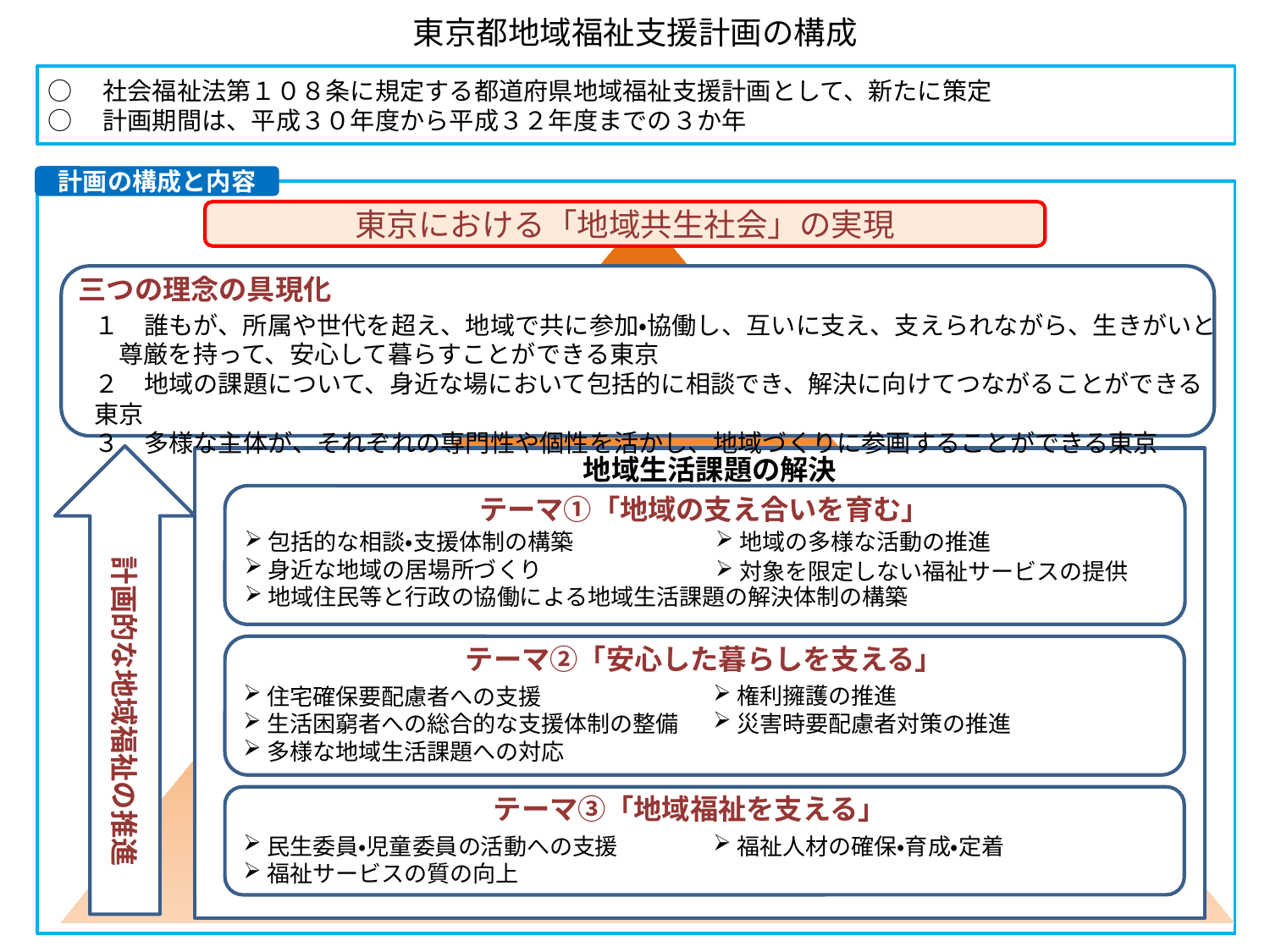

東京都地域福祉支援計画の構成

○　社会福祉法第１０８条に規定する都道府県地域福祉支援計画として、新たに策定
○　計画期間は、平成３０年度から平成３２年度までの３か年
計画の構成と内容

東京における「地域共生社会」の実現

三つの理念の具現化
１　誰もが、所属や世代を超え、地域で共に参加・協働し、互いに支え、支えられながら、生きがいと尊厳を持って、安心して暮らすことができる東京
２　地域の課題について、身近な場において包括的に相談でき、解決に向けてつながることができる東京
３　多様な主体が、それぞれの専門性や個性を活かし、地域づくりに参画することができる東京
　計画的な地域福祉の推進
地域生活課題の解決

テーマ①「地域の支え合いを育む」
包括的な相談・支援体制の構築
身近な地域の居場所づくり
地域住民等と行政の協働による地域生活課題の解決体制の構築

地域の多様な活動の推進
対象を限定しない福祉サービスの提供
テーマ②「安心した暮らしを支える」

権利擁護の推進
災害時要配慮者対策の推進
住宅確保要配慮者への支援
生活困窮者への総合的な支援体制の整備
多様な地域生活課題への対応
テーマ③「地域福祉を支える」

民生委員・児童委員の活動への支援
福祉サービスの質の向上
福祉人材の確保・育成・定着